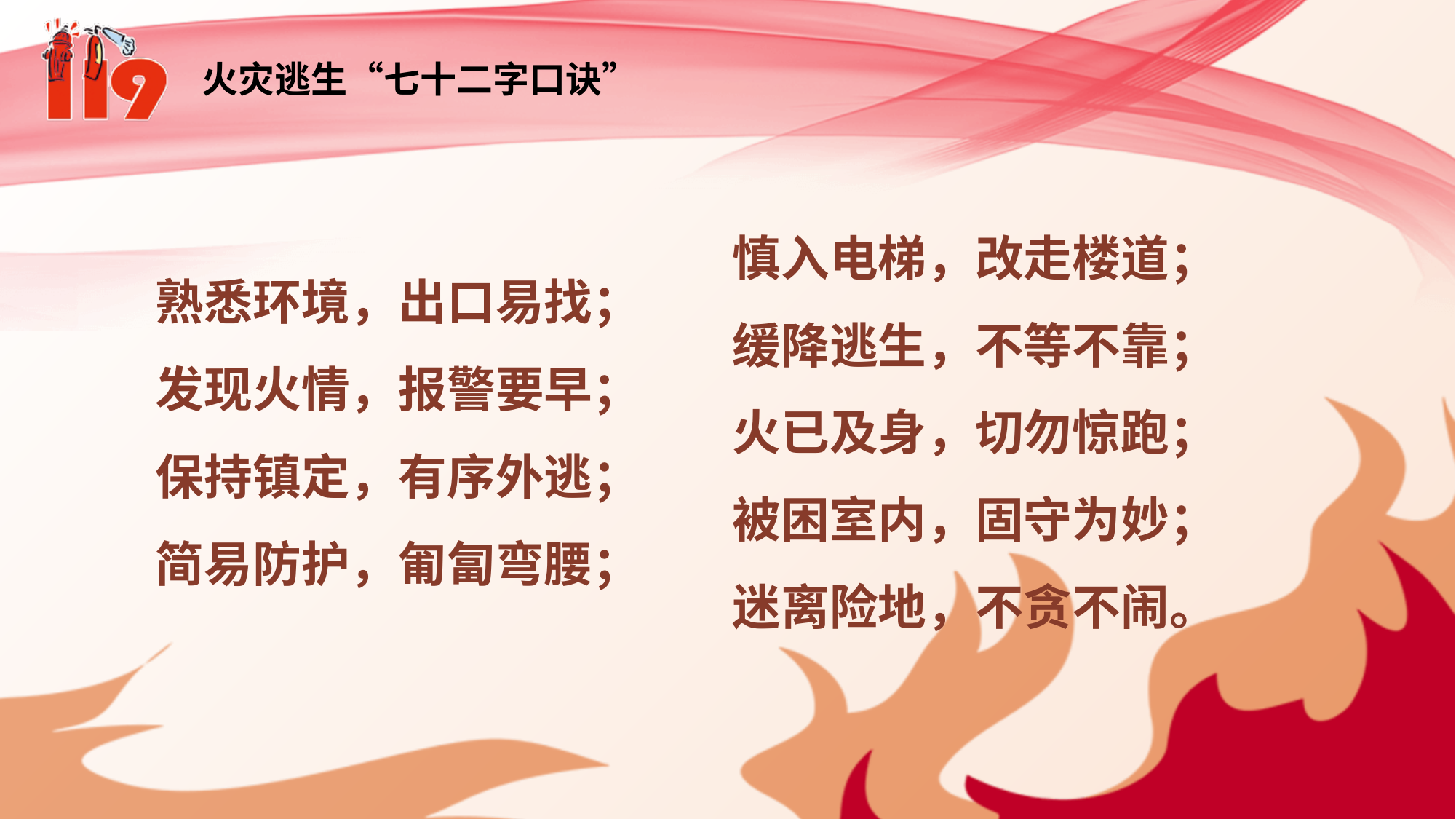

火灾逃生“七十二字口诀”
慎入电梯，改走楼道；
缓降逃生，不等不靠；
火已及身，切勿惊跑；
被困室内，固守为妙；
迷离险地，不贪不闹。
熟悉环境，出口易找；
发现火情，报警要早；
保持镇定，有序外逃；
简易防护，匍匐弯腰；